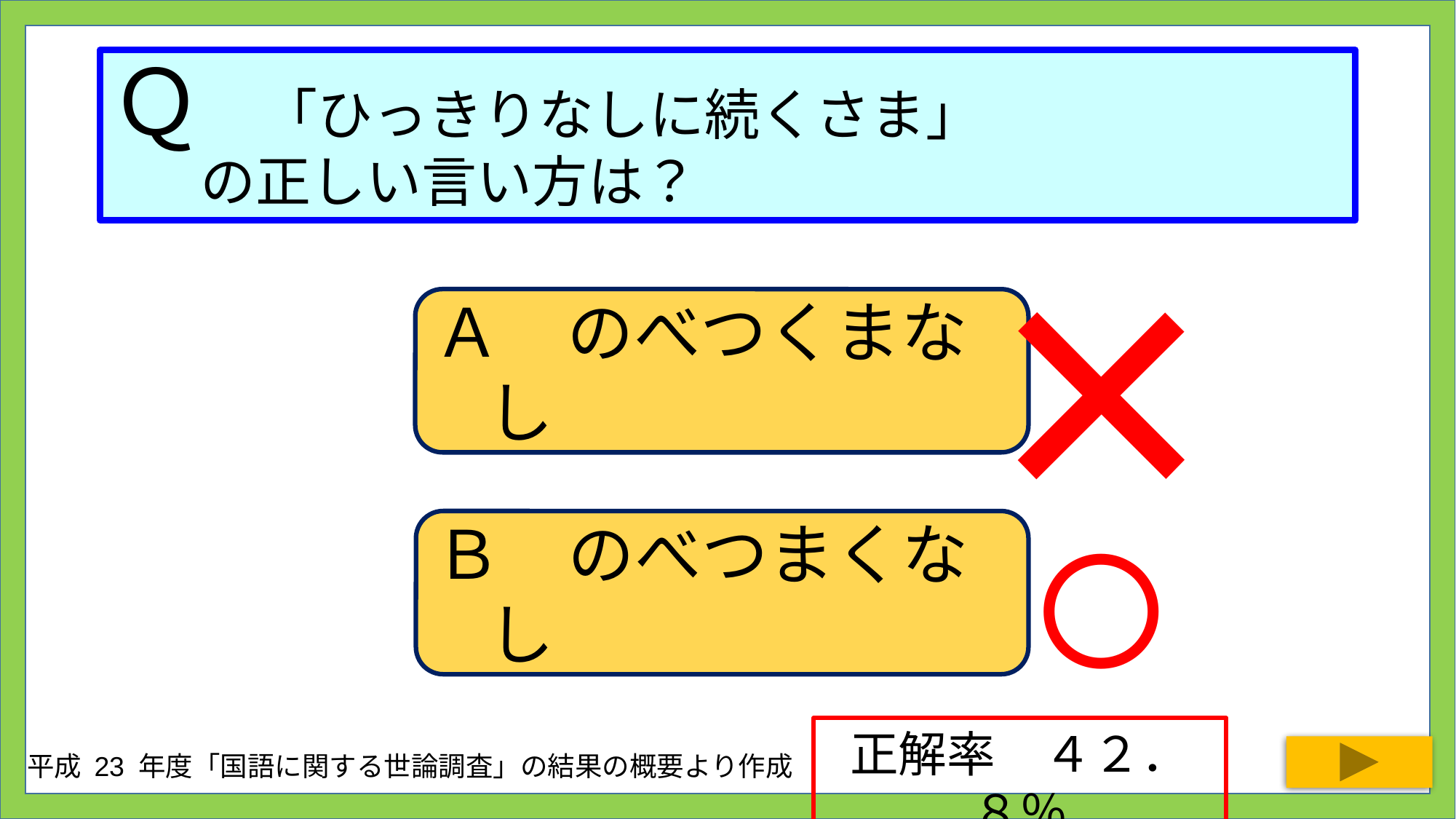

# Ｑ　「ひっきりなしに続くさま」 の正しい言い方は？
×
Ａ　のべつくまなし
○
Ｂ　のべつまくなし
正解率　４２．８％

平成 23 年度「国語に関する世論調査」の結果の概要より作成